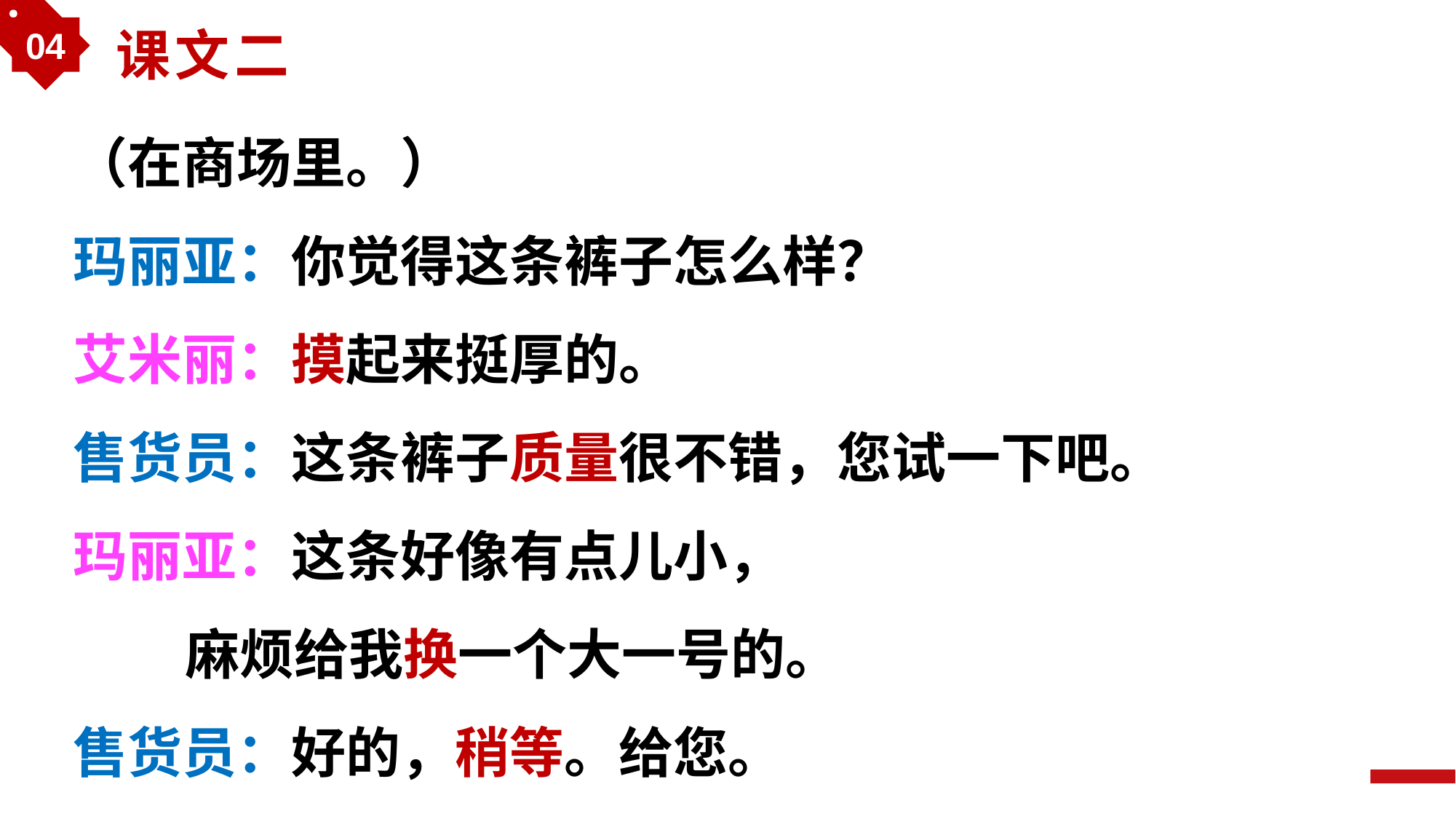

04
课文二
（在商场里。）
玛丽亚：你觉得这条裤子怎么样？
艾米丽：摸起来挺厚的。
售货员：这条裤子质量很不错，您试一下吧。
玛丽亚：这条好像有点儿小，
        麻烦给我换一个大一号的。
售货员：好的，稍等。给您。